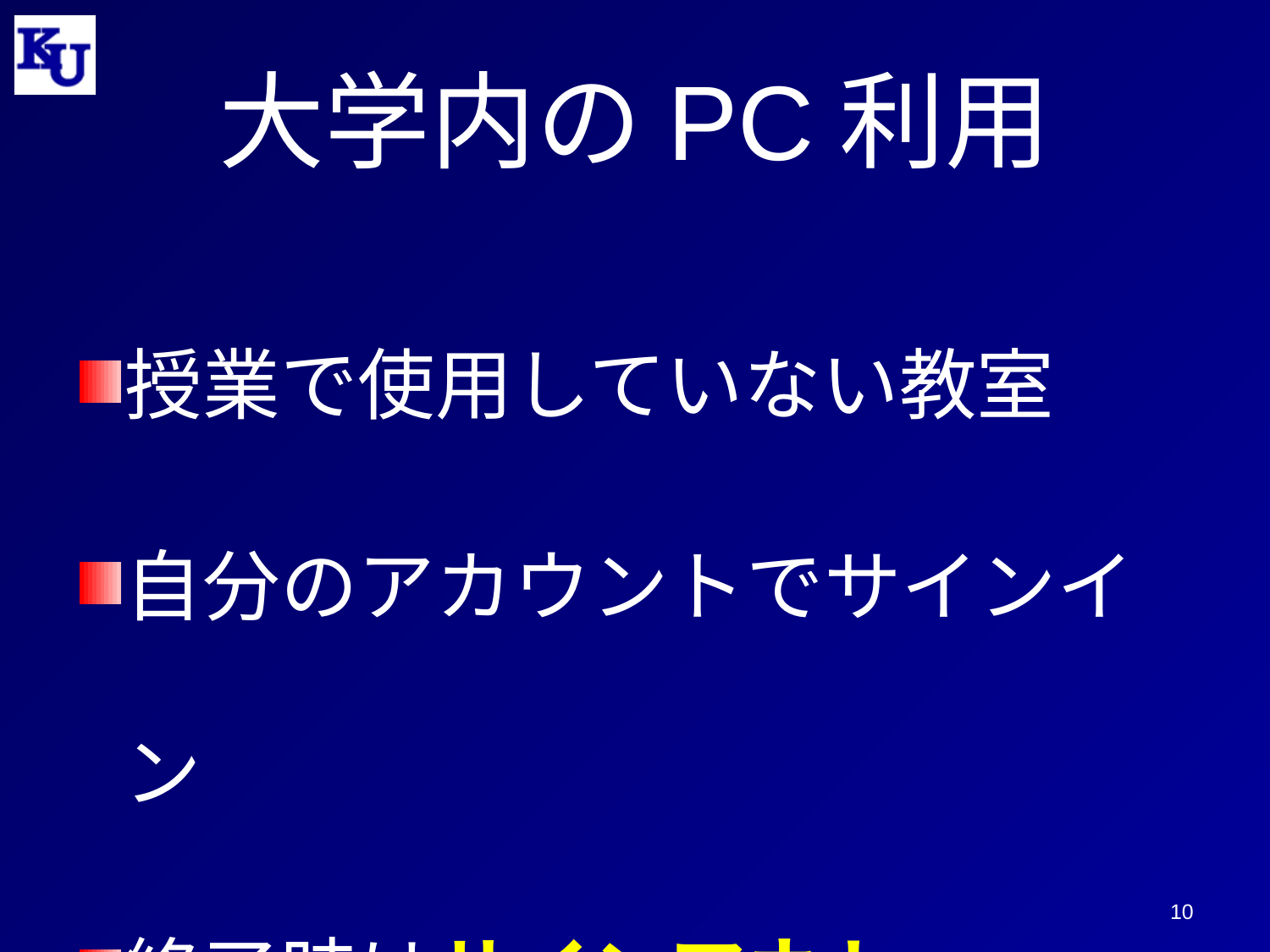

# 大学内のPC利用
授業で使用していない教室
自分のアカウントでサインイン
終了時はサインアウト
10